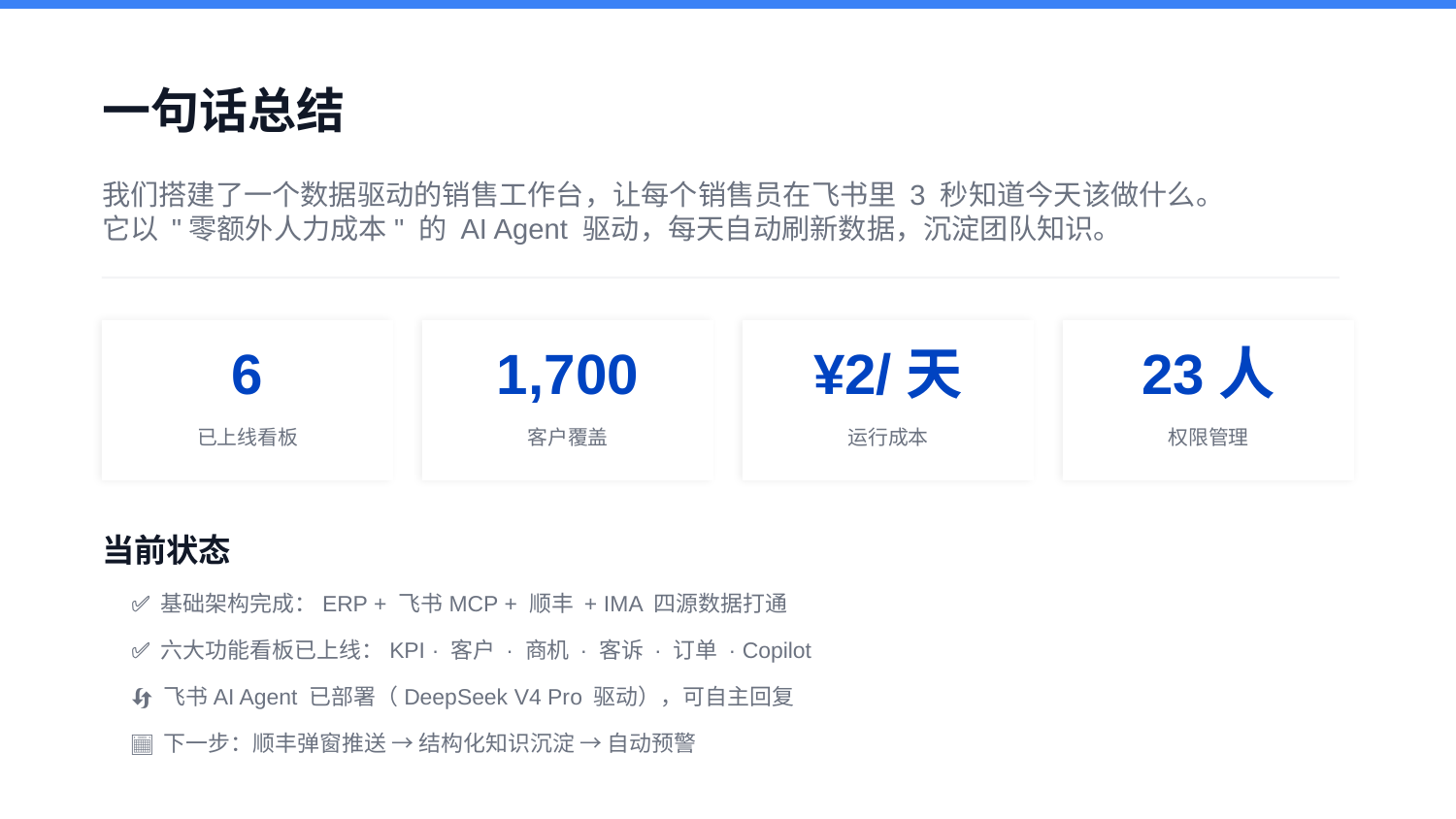

一句话总结
我们搭建了一个数据驱动的销售工作台，让每个销售员在飞书里 3 秒知道今天该做什么。
它以 "零额外人力成本" 的 AI Agent 驱动，每天自动刷新数据，沉淀团队知识。

6
1,700
¥2/天
23人
已上线看板
客户覆盖
运行成本
权限管理
当前状态
✅ 基础架构完成：ERP + 飞书MCP + 顺丰 + IMA 四源数据打通
✅ 六大功能看板已上线：KPI · 客户 · 商机 · 客诉 · 订单 · Copilot
🔄 飞书AI Agent 已部署（DeepSeek V4 Pro 驱动），可自主回复
📅 下一步：顺丰弹窗推送 → 结构化知识沉淀 → 自动预警